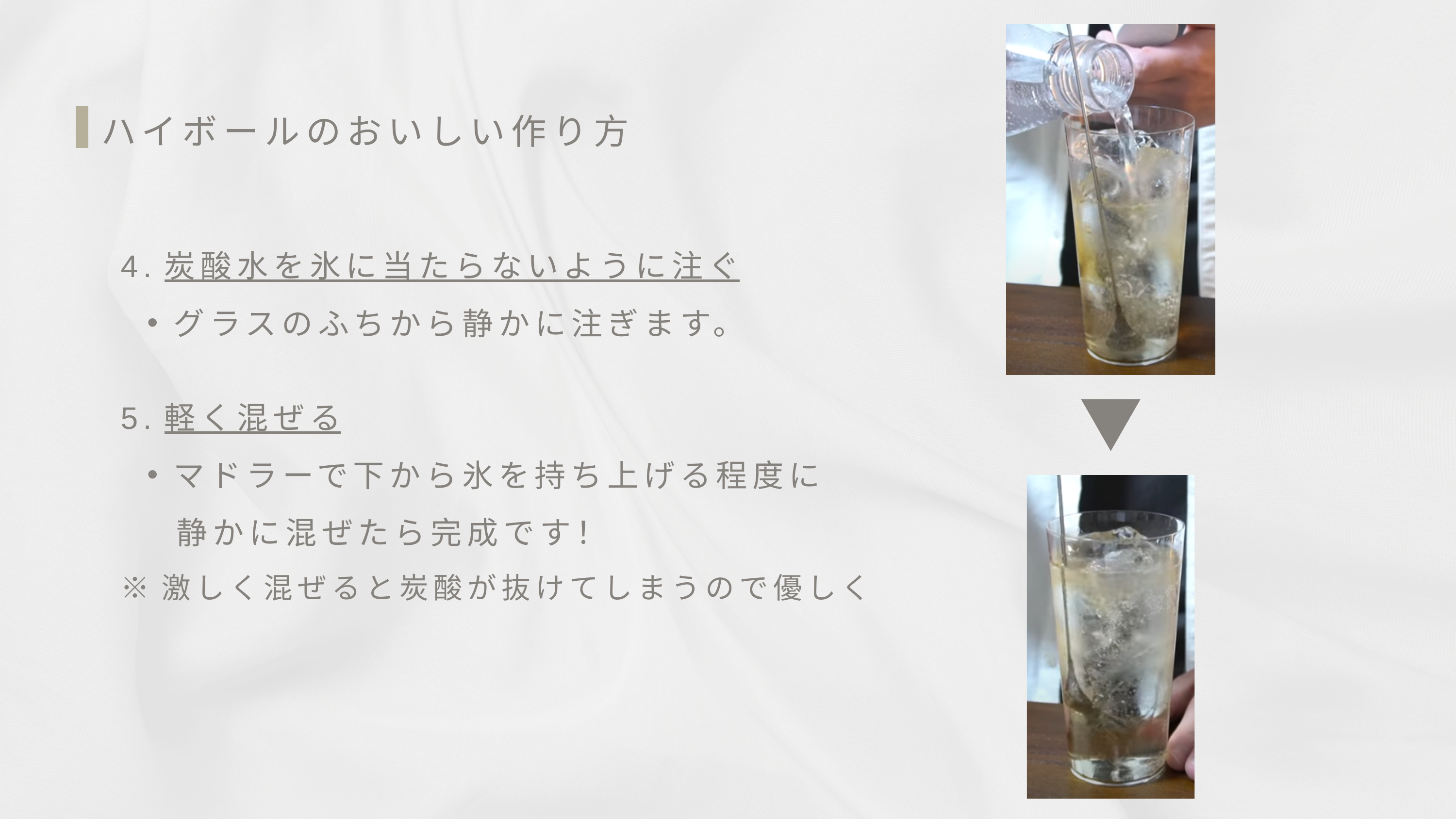

ハイボールのおいしい作り方

4.炭酸水を氷に当たらないように注ぐ
グラスのふちから静かに注ぎます。

5.軽く混ぜる
マドラーで下から氷を持ち上げる程度に
 　静かに混ぜたら完成です！
※激しく混ぜると炭酸が抜けてしまうので優しく